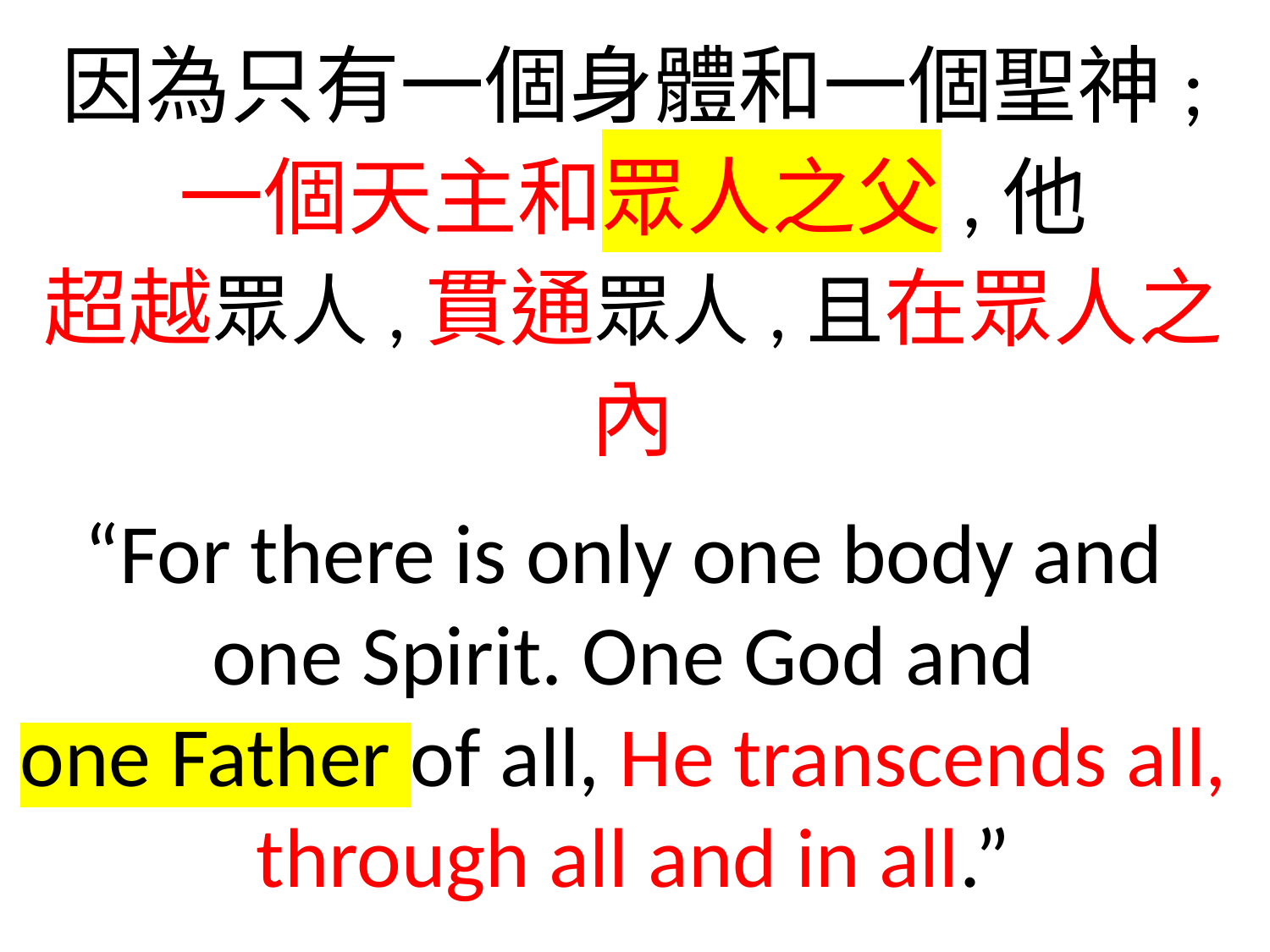

因為只有一個身體和一個聖神;
一個天主和眾人之父,他
超越眾人,貫通眾人,且在眾人之內
“For there is only one body and
one Spirit. One God and
one Father of all, He transcends all,
through all and in all.”